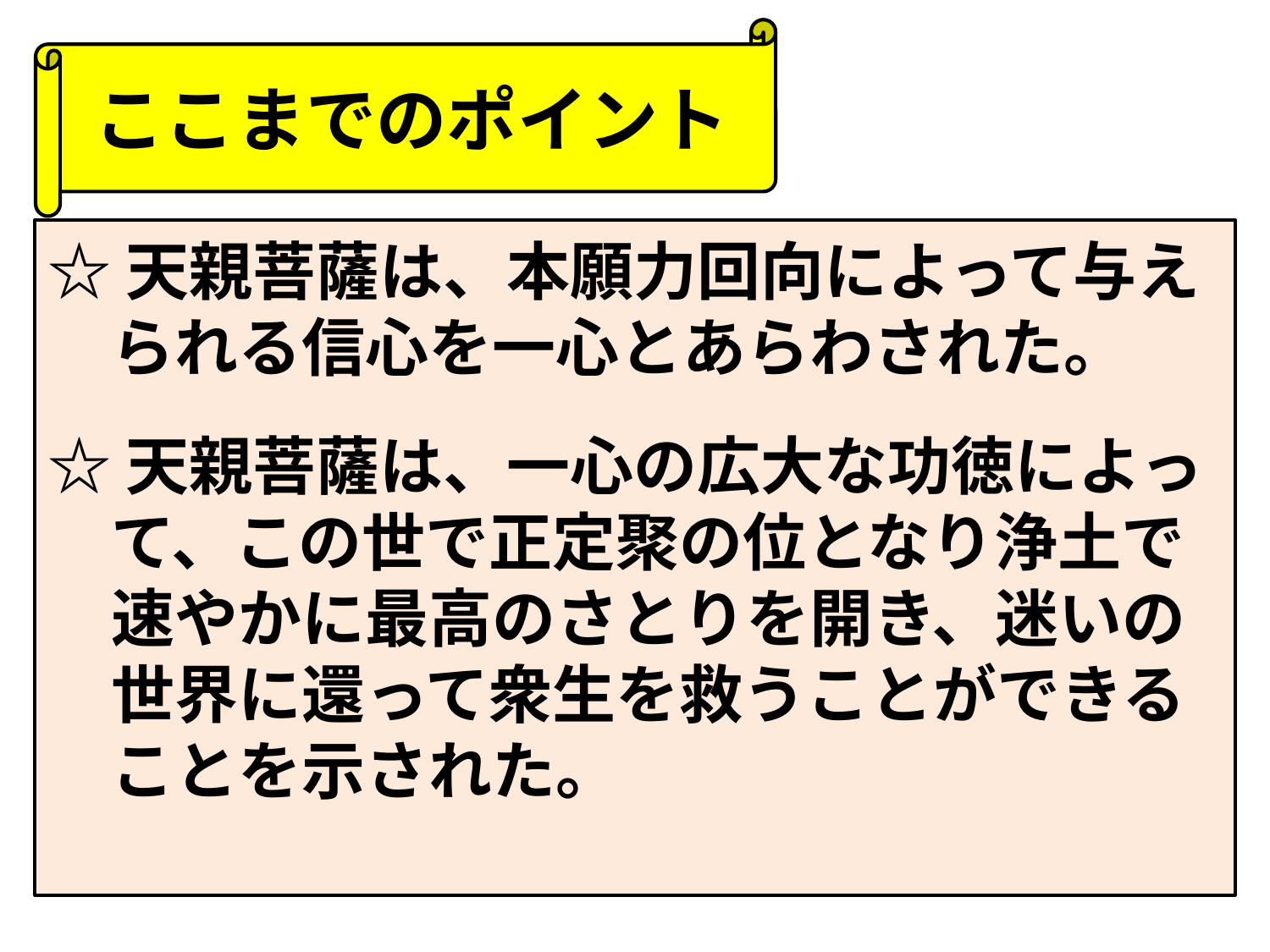

ここまでのポイント
☆天親菩薩は、本願力回向によって与え
　られる信心を一心とあらわされた。

☆天親菩薩は、一心の広大な功徳によっ
　て、この世で正定聚の位となり浄土で
　速やかに最高のさとりを開き、迷いの
　世界に還って衆生を救うことができる
　ことを示された。